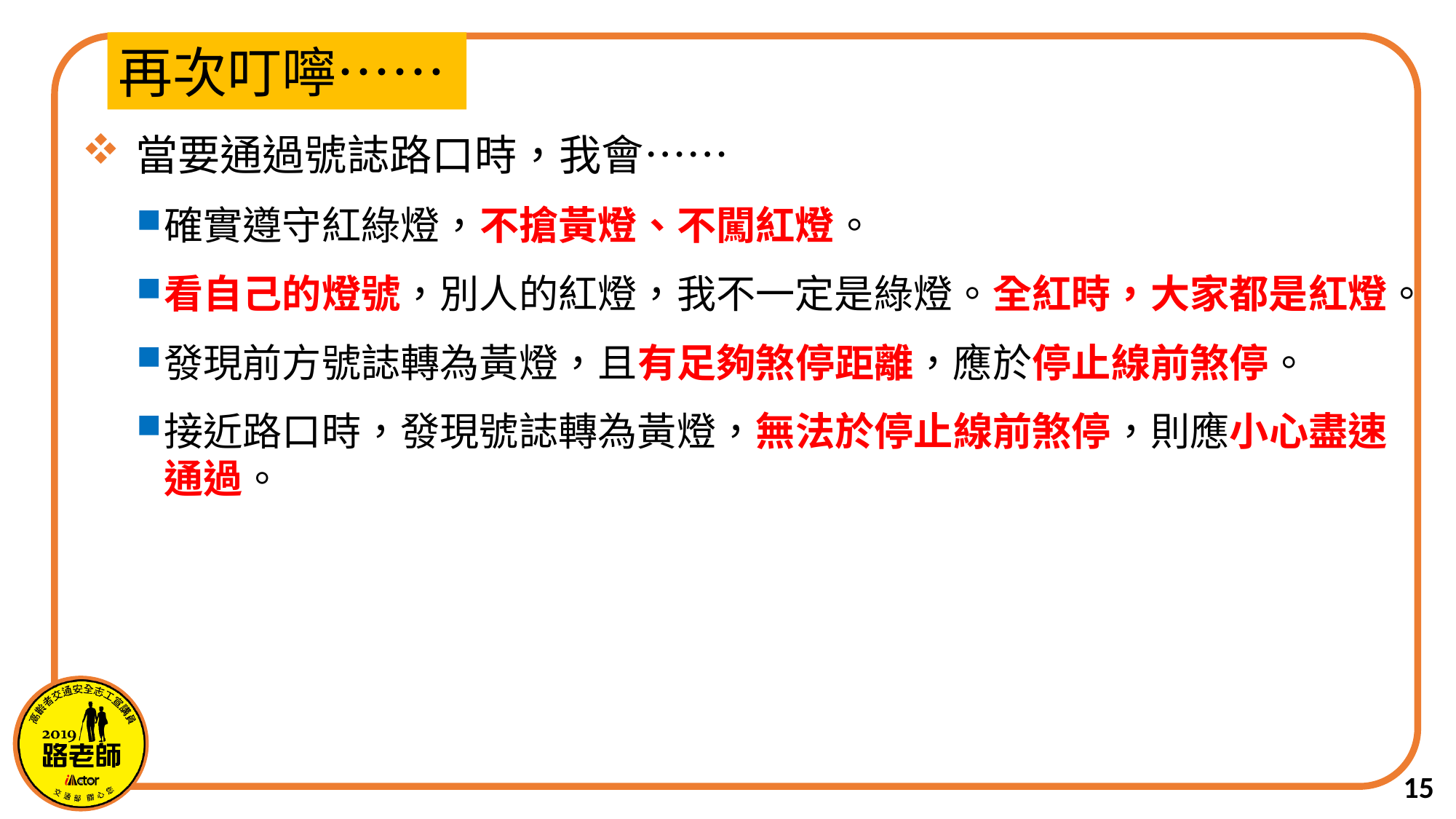

# 再次叮嚀……
當要通過號誌路口時，我會……
確實遵守紅綠燈，不搶黃燈、不闖紅燈。
看自己的燈號，別人的紅燈，我不一定是綠燈。全紅時，大家都是紅燈。
發現前方號誌轉為黃燈，且有足夠煞停距離，應於停止線前煞停。
接近路口時，發現號誌轉為黃燈，無法於停止線前煞停，則應小心盡速
通過。